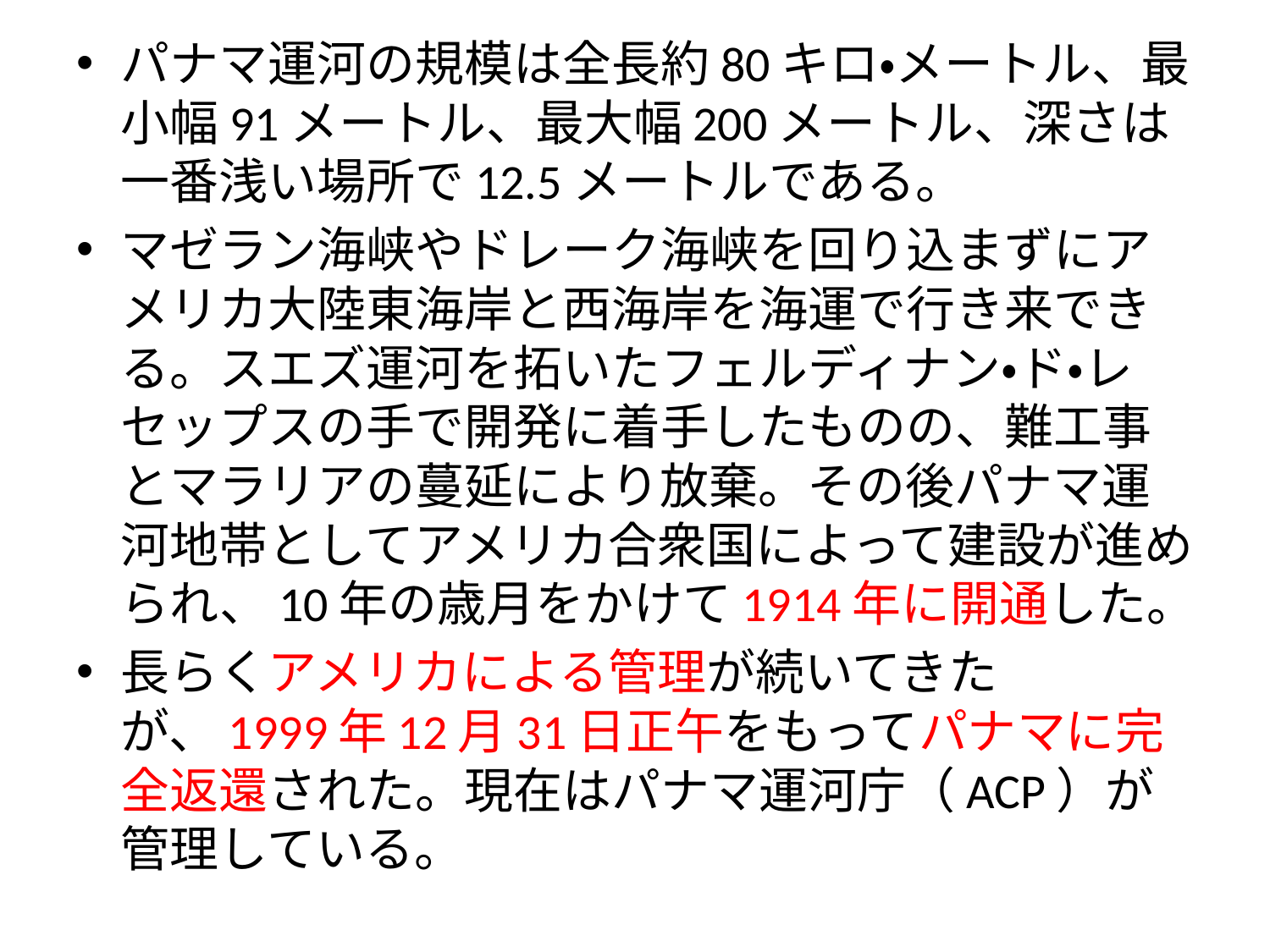

パナマ運河の規模は全長約80キロ・メートル、最小幅91メートル、最大幅200メートル、深さは一番浅い場所で12.5メートルである。
マゼラン海峡やドレーク海峡を回り込まずにアメリカ大陸東海岸と西海岸を海運で行き来できる。スエズ運河を拓いたフェルディナン・ド・レセップスの手で開発に着手したものの、難工事とマラリアの蔓延により放棄。その後パナマ運河地帯としてアメリカ合衆国によって建設が進められ、10年の歳月をかけて1914年に開通した。
長らくアメリカによる管理が続いてきたが、1999年12月31日正午をもってパナマに完全返還された。現在はパナマ運河庁（ACP）が管理している。